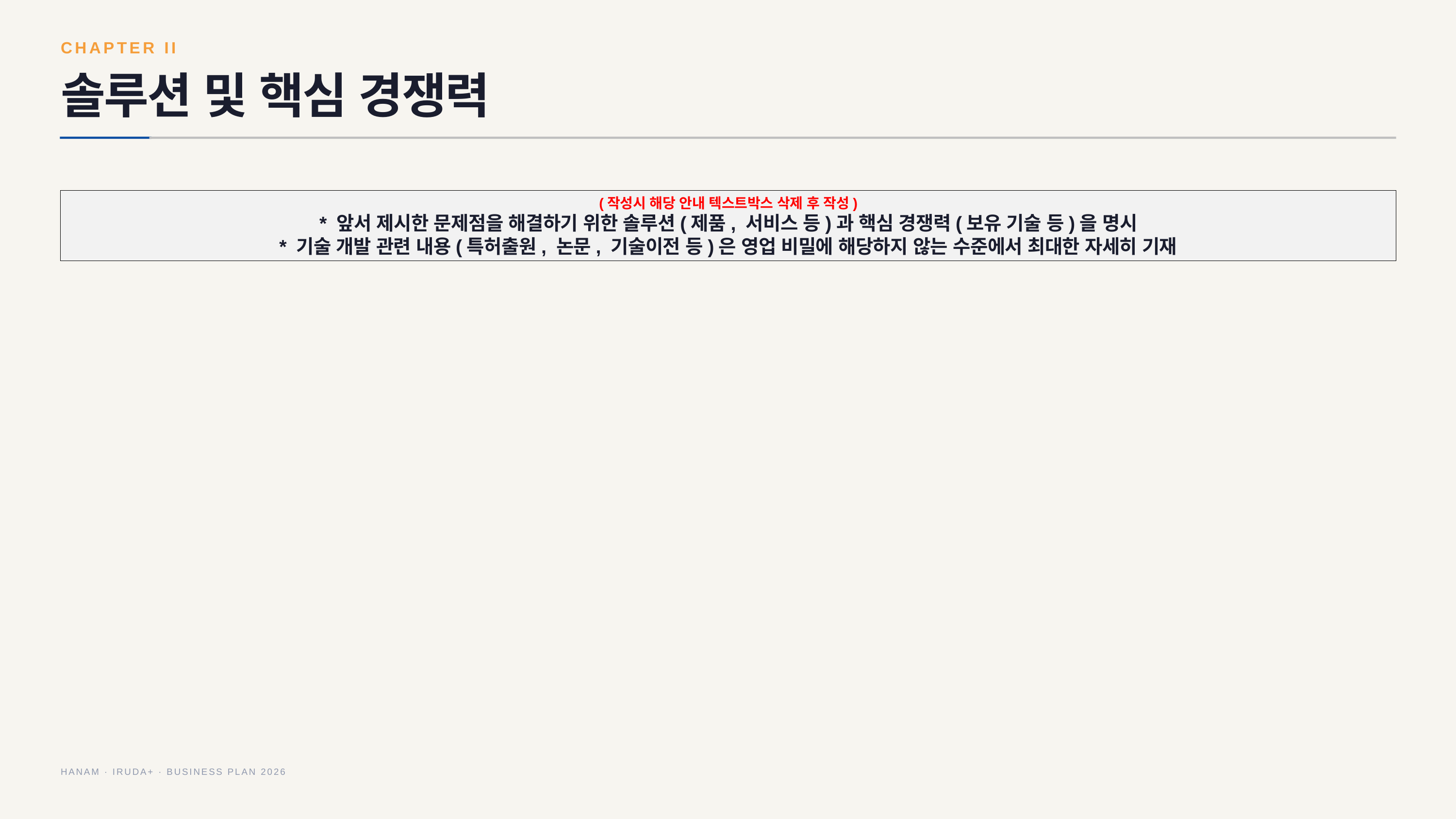

CHAPTER II
솔루션 및 핵심 경쟁력

(작성시 해당 안내 텍스트박스 삭제 후 작성)
* 앞서 제시한 문제점을 해결하기 위한 솔루션(제품, 서비스 등)과 핵심 경쟁력(보유 기술 등)을 명시
* 기술 개발 관련 내용(특허출원, 논문, 기술이전 등)은 영업 비밀에 해당하지 않는 수준에서 최대한 자세히 기재
HANAM · IRUDA+ · BUSINESS PLAN 2026